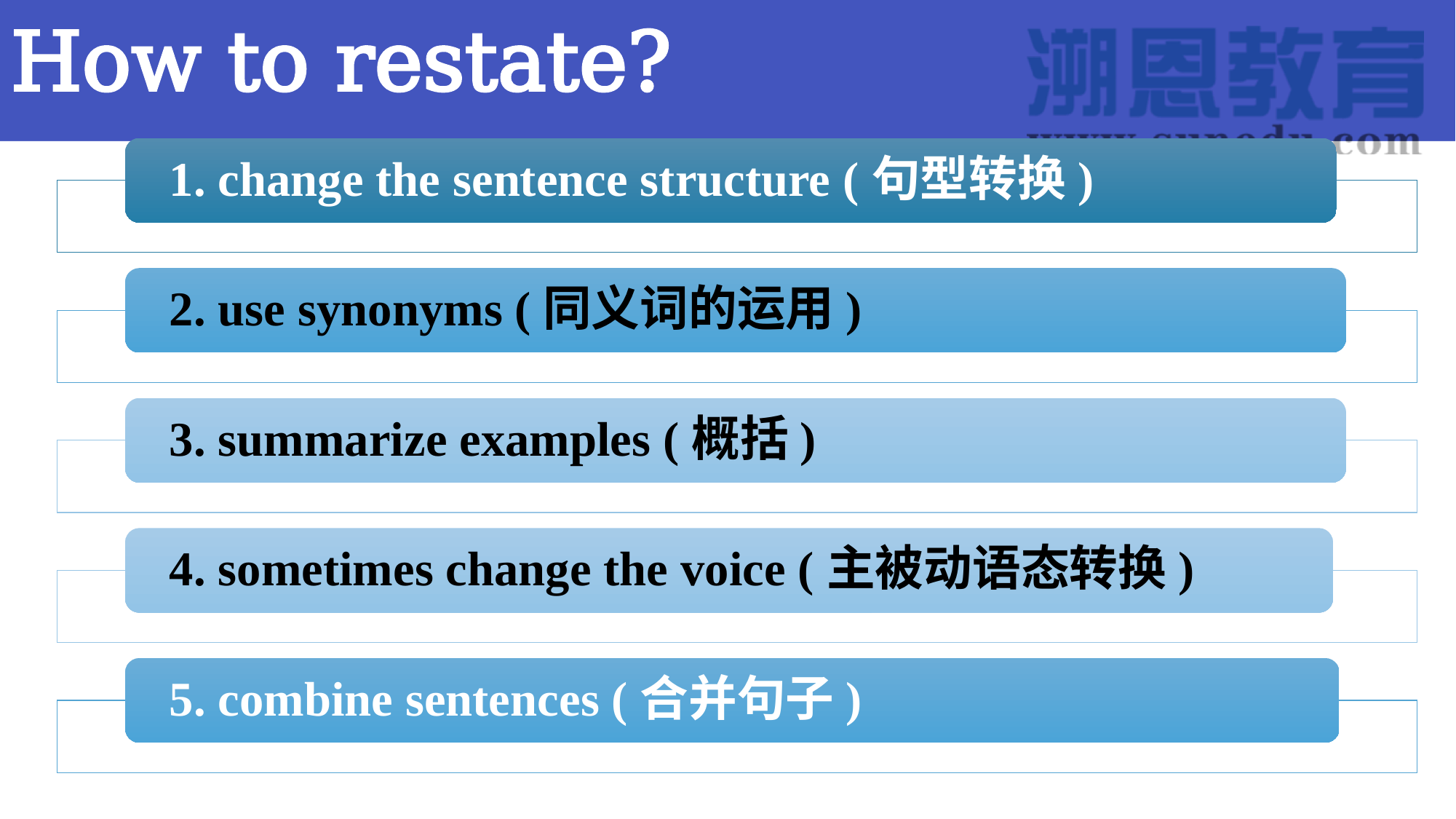

How to restate?
1. change the sentence structure (句型转换)
2. use synonyms (同义词的运用)
3. summarize examples (概括)
4. sometimes change the voice (主被动语态转换)
5. combine sentences (合并句子)